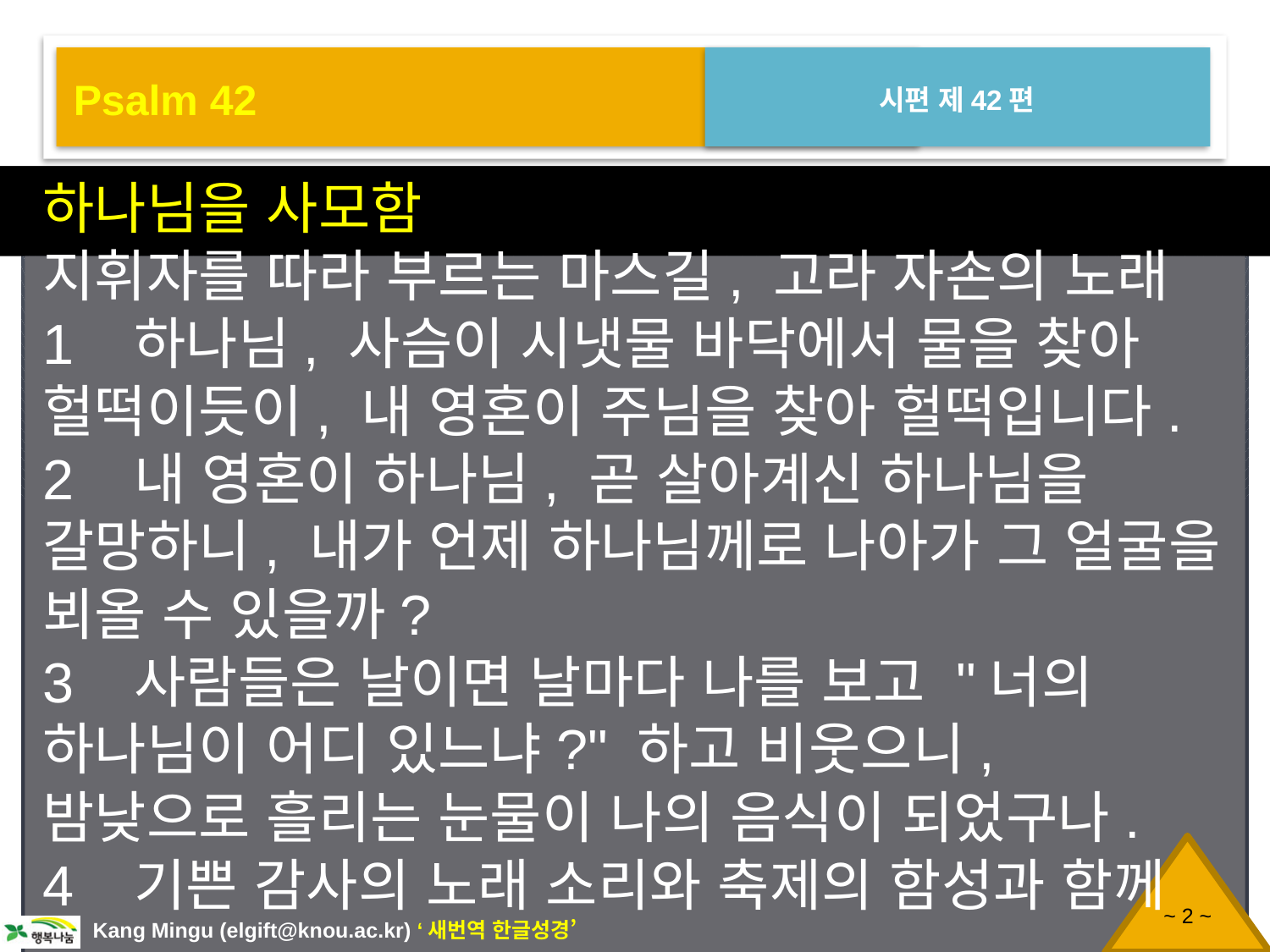

Psalm 42
시편 제42편
하나님을 사모함
지휘자를 따라 부르는 마스길, 고라 자손의 노래
1   하나님, 사슴이 시냇물 바닥에서 물을 찾아 헐떡이듯이, 내 영혼이 주님을 찾아 헐떡입니다.
2   내 영혼이 하나님, 곧 살아계신 하나님을 갈망하니, 내가 언제 하나님께로 나아가 그 얼굴을 뵈올 수 있을까?
3   사람들은 날이면 날마다 나를 보고 "너의 하나님이 어디 있느냐?" 하고 비웃으니, 밤낮으로 흘리는 눈물이 나의 음식이 되었구나.
4   기쁜 감사의 노래 소리와 축제의 함성과 함께